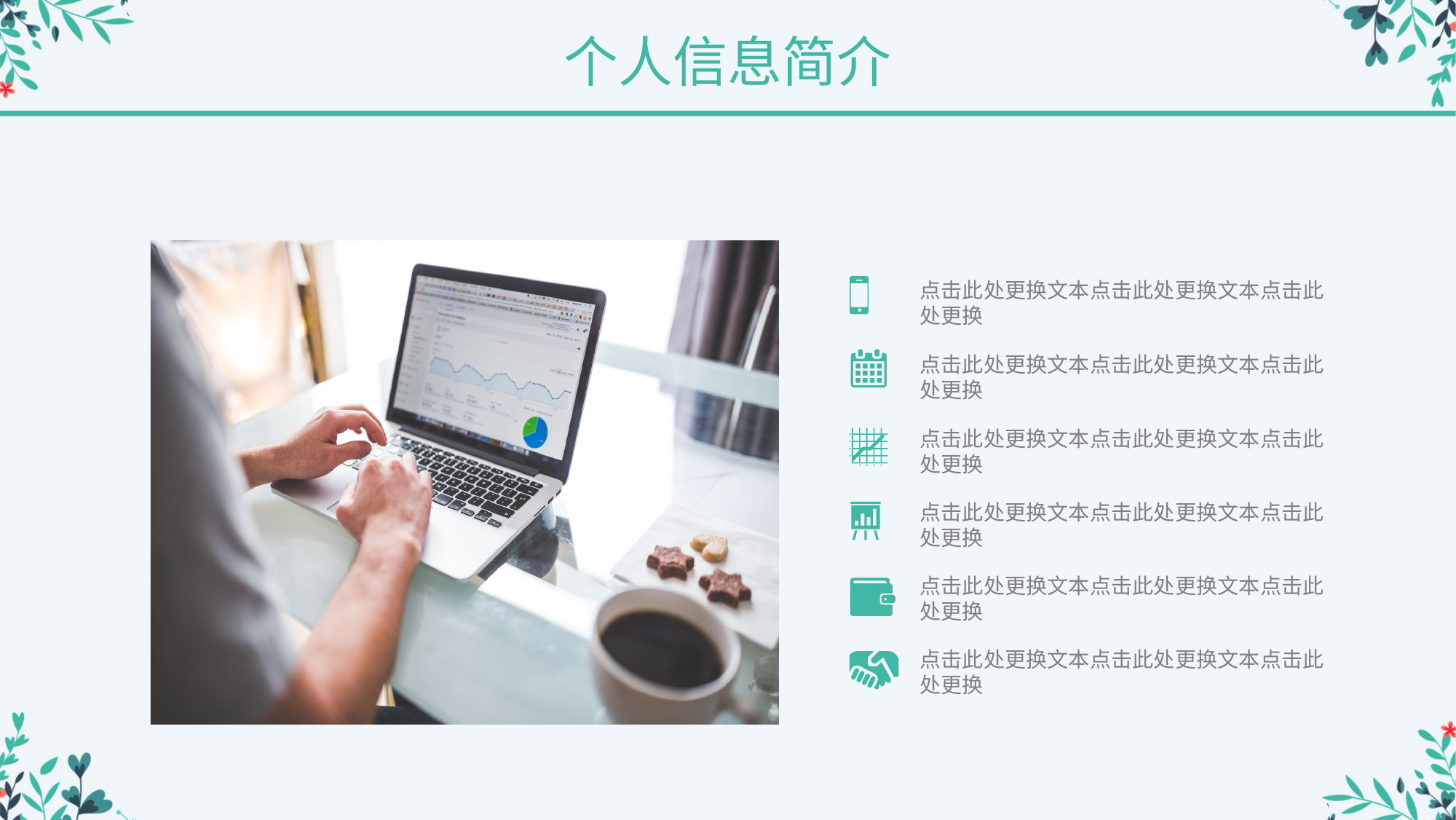

个人信息简介

点击此处更换文本点击此处更换文本点击此处更换
点击此处更换文本点击此处更换文本点击此处更换
点击此处更换文本点击此处更换文本点击此处更换
点击此处更换文本点击此处更换文本点击此处更换
点击此处更换文本点击此处更换文本点击此处更换
点击此处更换文本点击此处更换文本点击此处更换